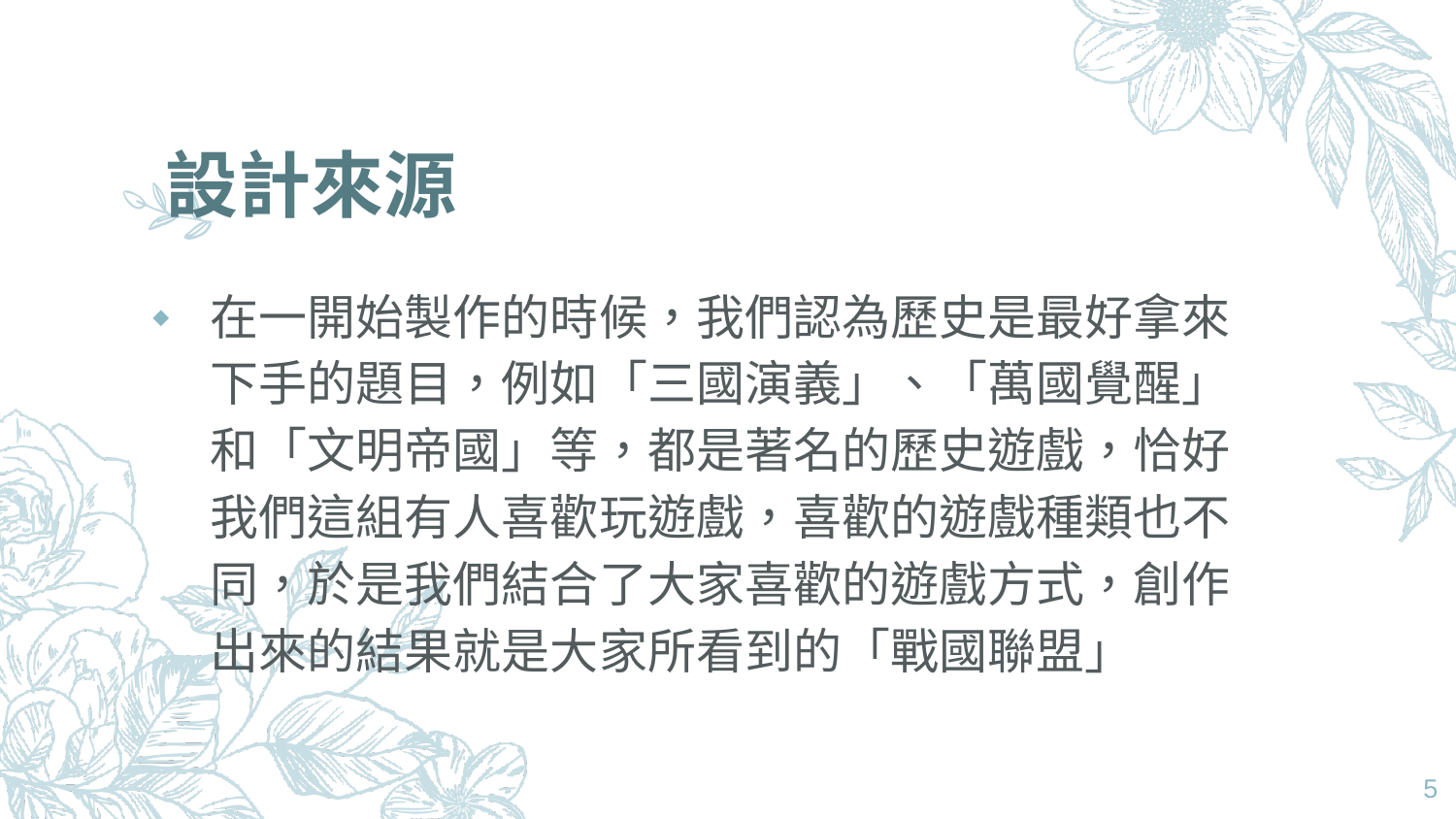

# 設計來源
在一開始製作的時候，我們認為歷史是最好拿來下手的題目，例如「三國演義」、「萬國覺醒」和「文明帝國」等，都是著名的歷史遊戲，恰好我們這組有人喜歡玩遊戲，喜歡的遊戲種類也不同，於是我們結合了大家喜歡的遊戲方式，創作出來的結果就是大家所看到的「戰國聯盟」
5